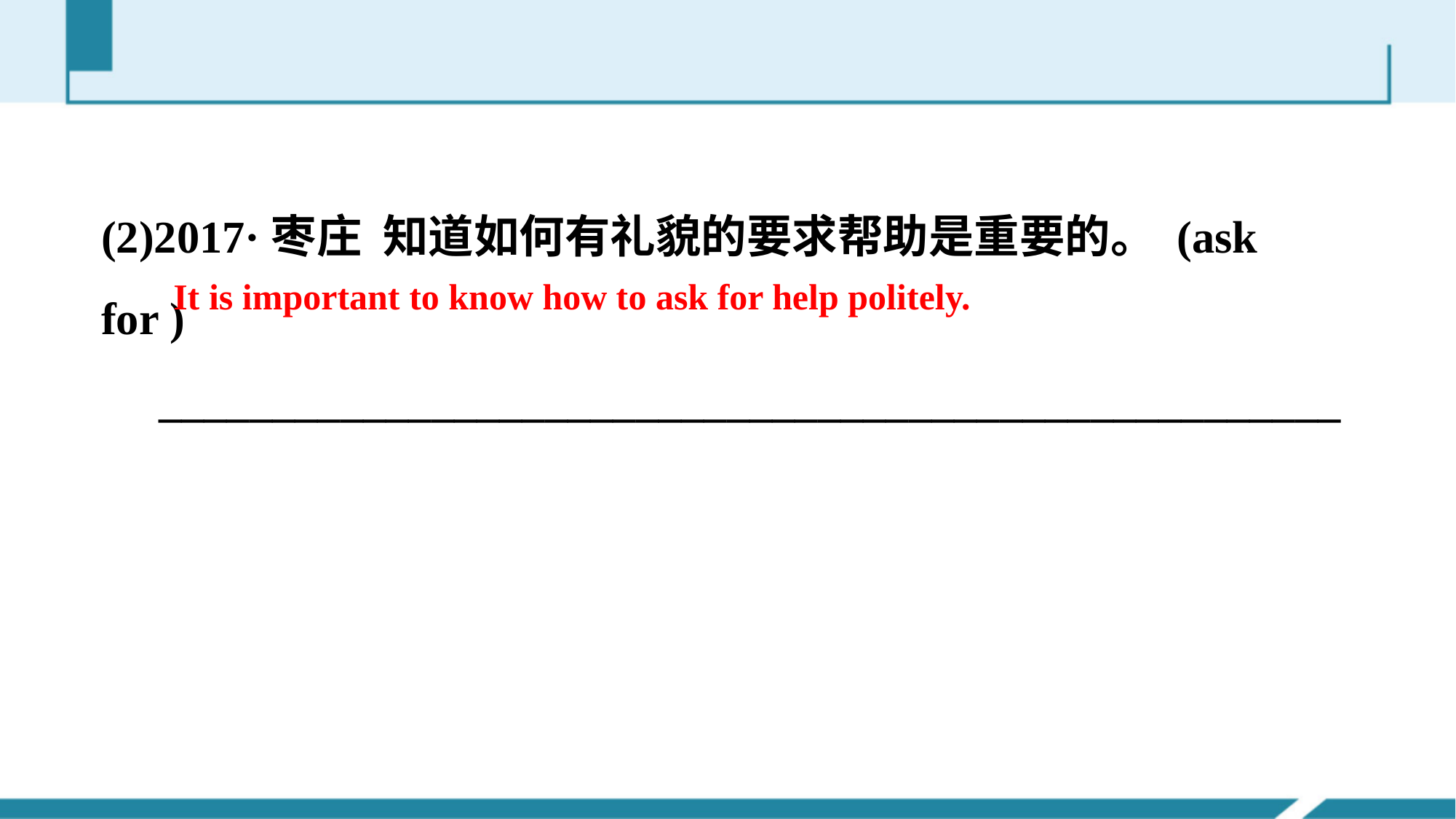

(2)2017·枣庄  知道如何有礼貌的要求帮助是重要的。 (ask for )
     ____________________________________________________
It is important to know how to ask for help politely.